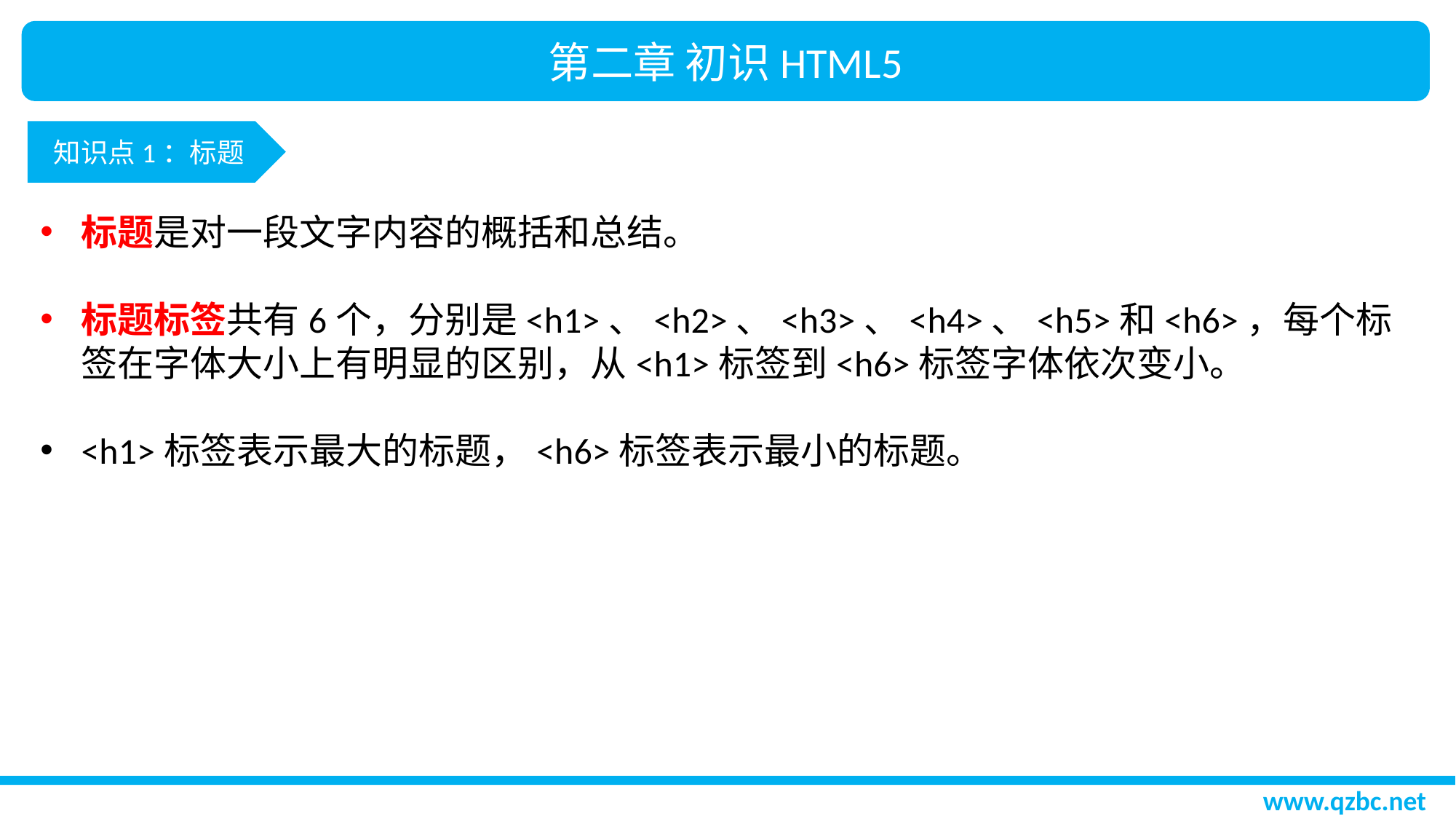

第二章 初识HTML5
知识点1：标题
标题是对一段文字内容的概括和总结。

标题标签共有6个，分别是<h1>、<h2>、<h3>、<h4>、<h5>和<h6>，每个标签在字体大小上有明显的区别，从<h1>标签到<h6>标签字体依次变小。

<h1>标签表示最大的标题，<h6>标签表示最小的标题。

www.qzbc.net